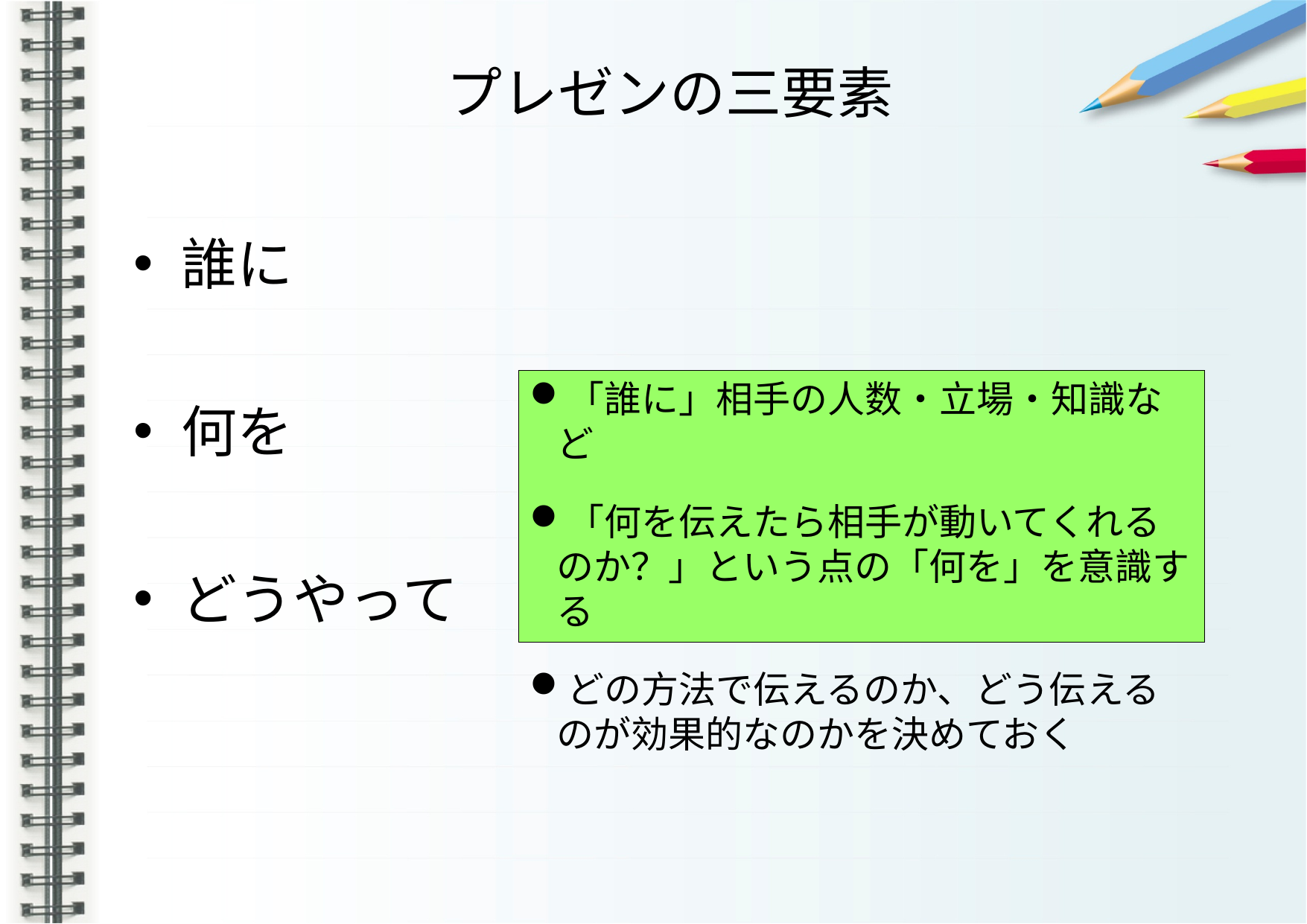

プレゼンの三要素
誰に

何を

どうやって
「誰に」相手の人数・立場・知識など

「何を伝えたら相手が動いてくれるのか？」という点の「何を」を意識する

どの方法で伝えるのか、どう伝えるのが効果的なのかを決めておく